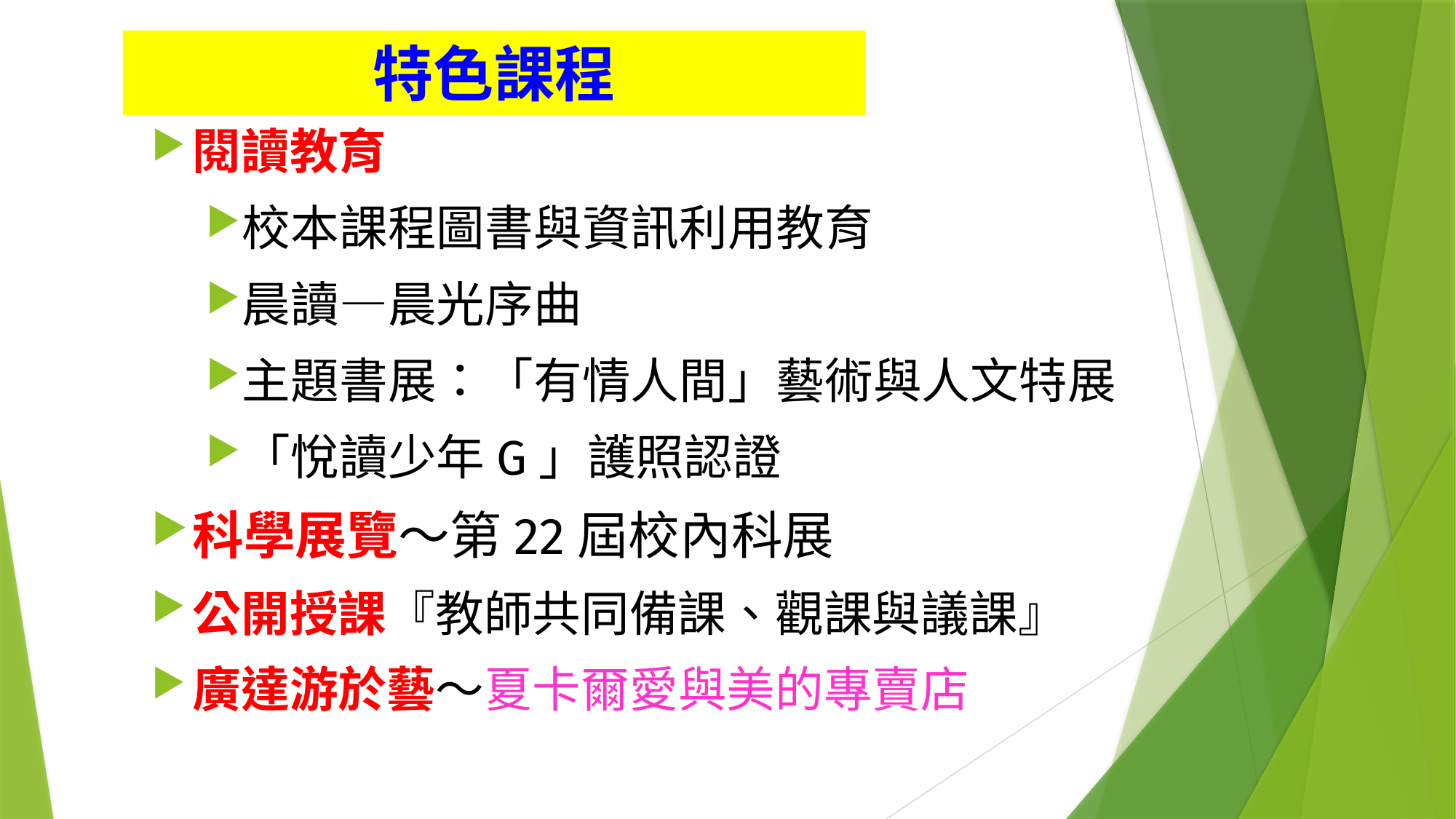

# 特色課程
閱讀教育
校本課程圖書與資訊利用教育
晨讀—晨光序曲
主題書展：「有情人間」藝術與人文特展
「悅讀少年G」護照認證
科學展覽～第22屆校內科展
公開授課『教師共同備課、觀課與議課』
廣達游於藝～夏卡爾愛與美的專賣店